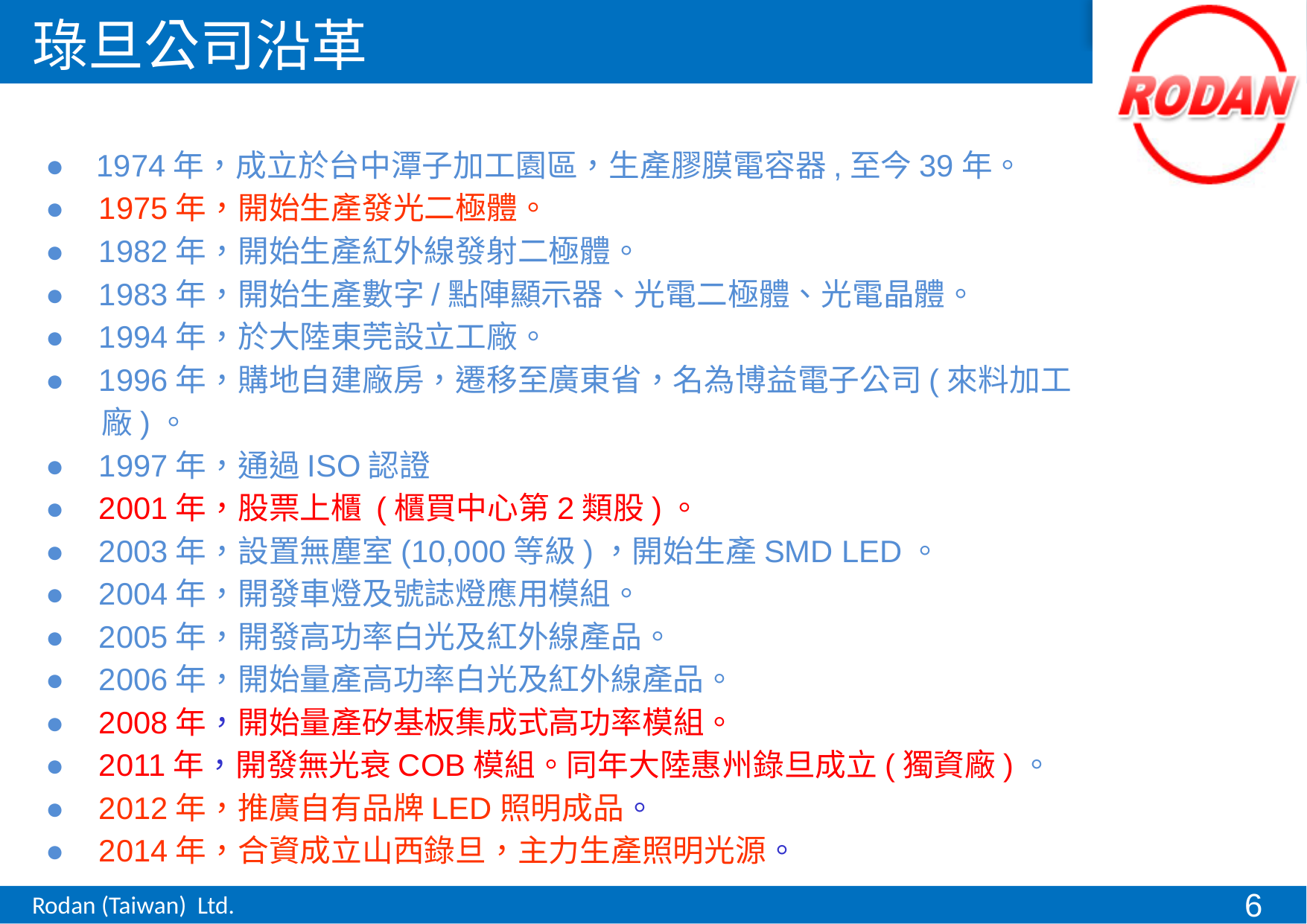

琭旦公司沿革
●    1974年，成立於台中潭子加工園區，生產膠膜電容器,至今39年。
●    1975年，開始生產發光二極體。
●    1982年，開始生產紅外線發射二極體。
●    1983年，開始生產數字/點陣顯示器、光電二極體、光電晶體。
●    1994年，於大陸東莞設立工廠。
●    1996年，購地自建廠房，遷移至廣東省，名為博益電子公司(來料加工廠)。
●    1997年，通過ISO認證
●    2001年，股票上櫃 (櫃買中心第2類股)。
●    2003年，設置無塵室(10,000等級)，開始生產SMD LED。
●    2004年，開發車燈及號誌燈應用模組。
●    2005年，開發高功率白光及紅外線產品。
●    2006年，開始量產高功率白光及紅外線產品。
●    2008年，開始量產矽基板集成式高功率模組。
●    2011年，開發無光衰COB模組。同年大陸惠州錄旦成立(獨資廠)。
●    2012年，推廣自有品牌LED照明成品。
●    2014年，合資成立山西錄旦，主力生產照明光源。

6